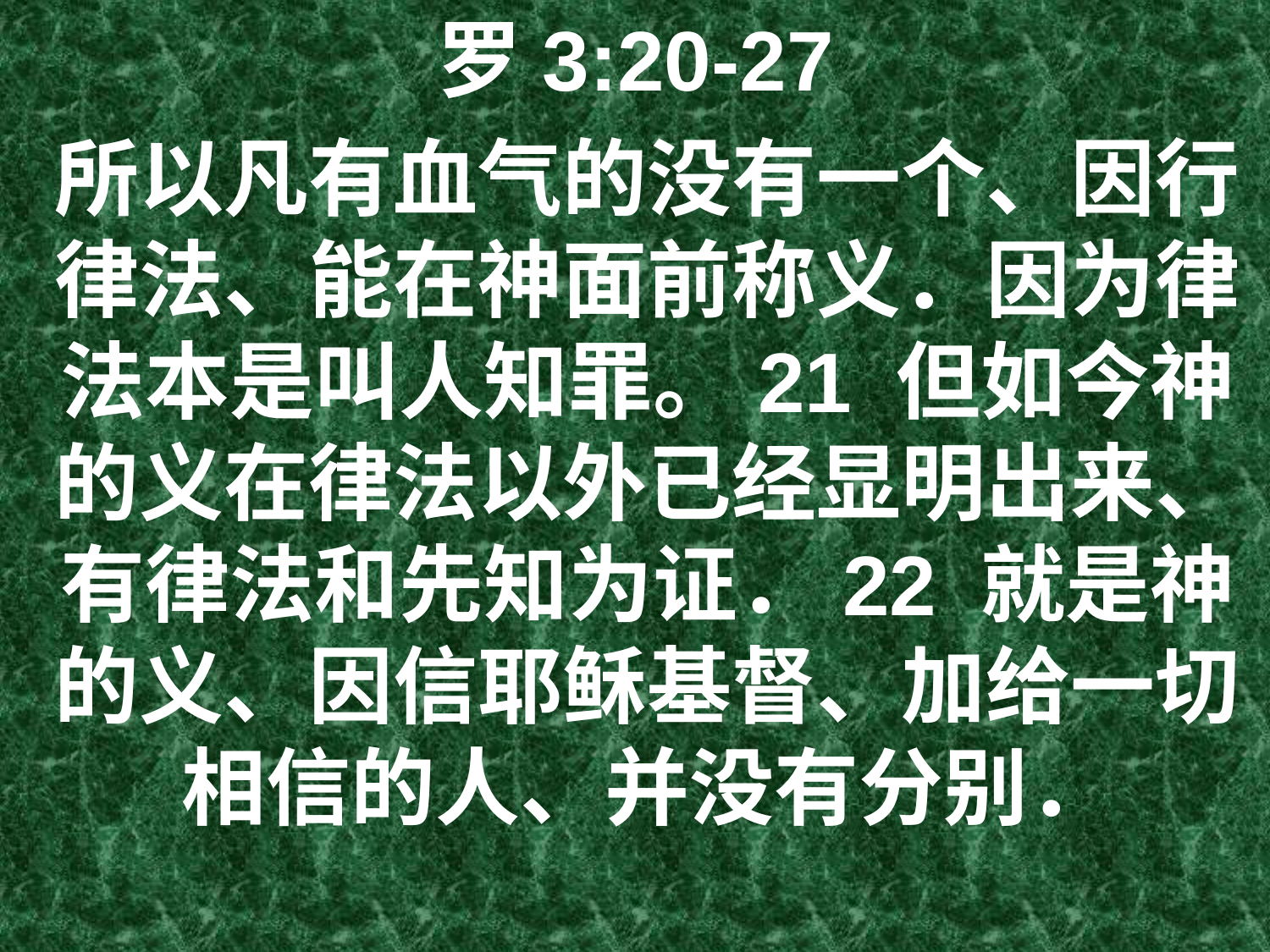

罗3:20-27
所以凡有血气的没有一个、因行律法、能在神面前称义．因为律法本是叫人知罪。21 但如今神的义在律法以外已经显明出来、有律法和先知为证．22 就是神的义、因信耶稣基督、加给一切相信的人、并没有分别．